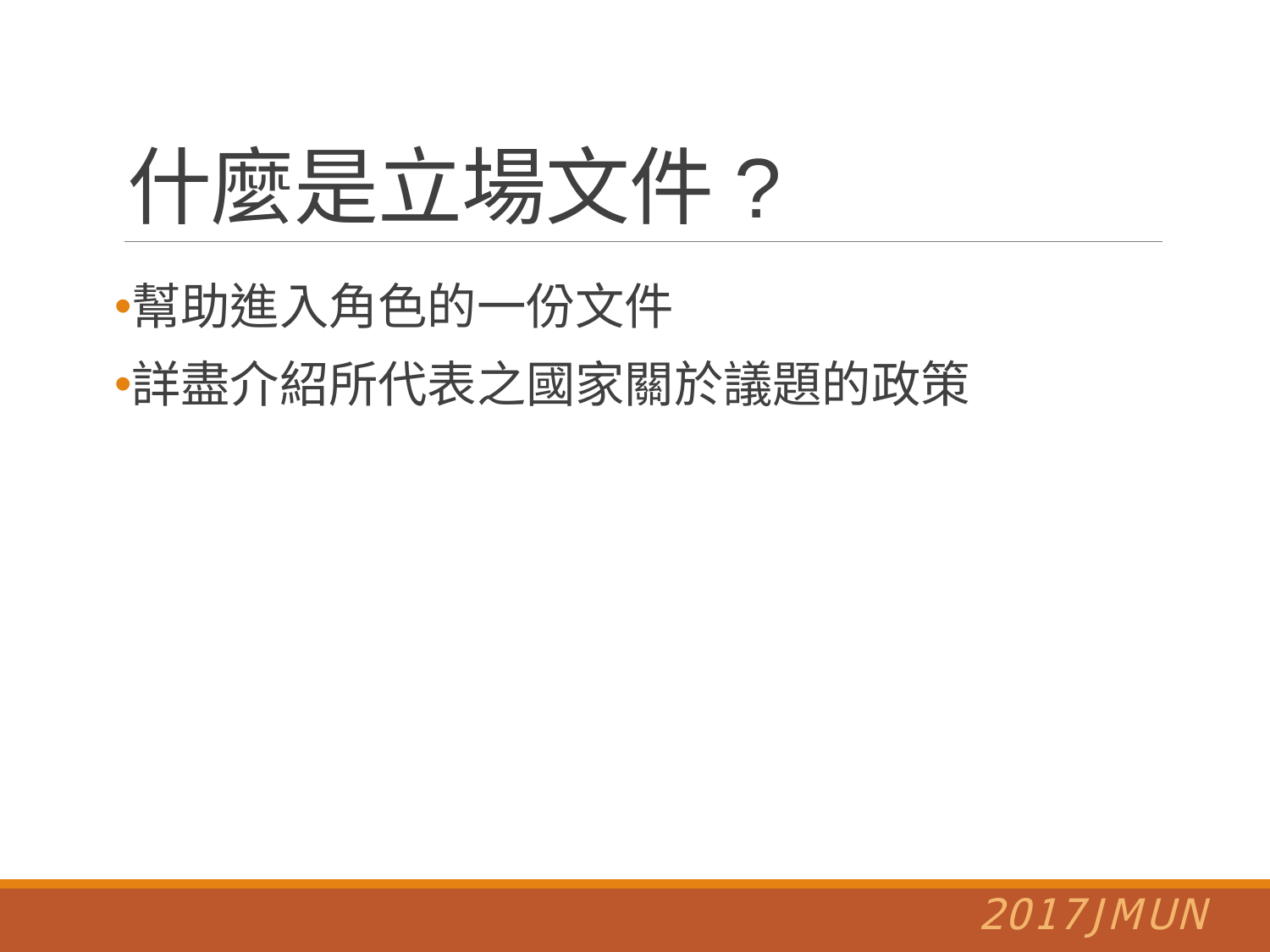

# 什麼是立場文件?
幫助進入角色的一份文件
詳盡介紹所代表之國家關於議題的政策
2017JMUN